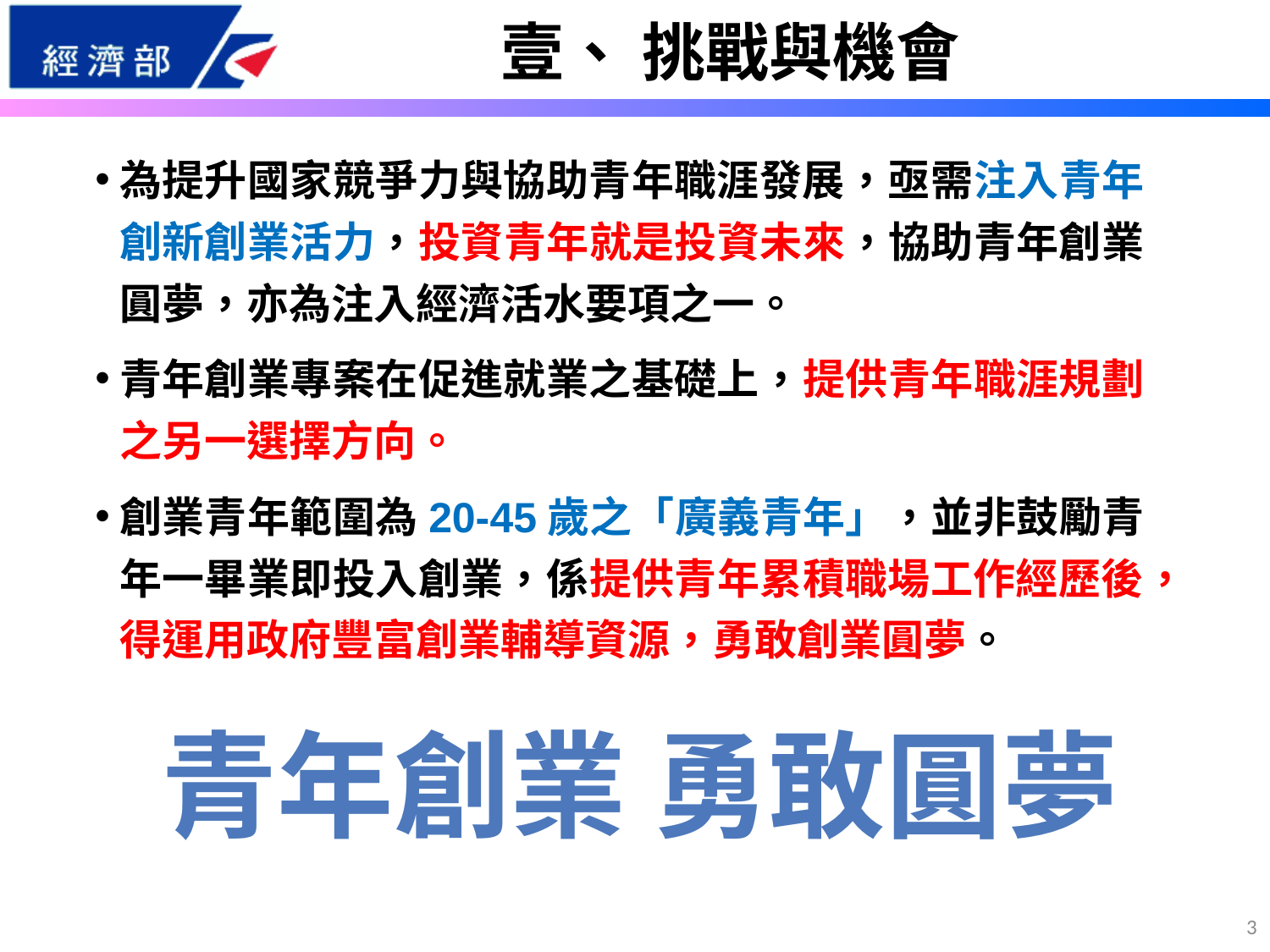

壹、 挑戰與機會
為提升國家競爭力與協助青年職涯發展，亟需注入青年創新創業活力，投資青年就是投資未來，協助青年創業圓夢，亦為注入經濟活水要項之一。
青年創業專案在促進就業之基礎上，提供青年職涯規劃之另一選擇方向。
創業青年範圍為20-45歲之「廣義青年」，並非鼓勵青年一畢業即投入創業，係提供青年累積職場工作經歷後，得運用政府豐富創業輔導資源，勇敢創業圓夢。
青年創業 勇敢圓夢
3